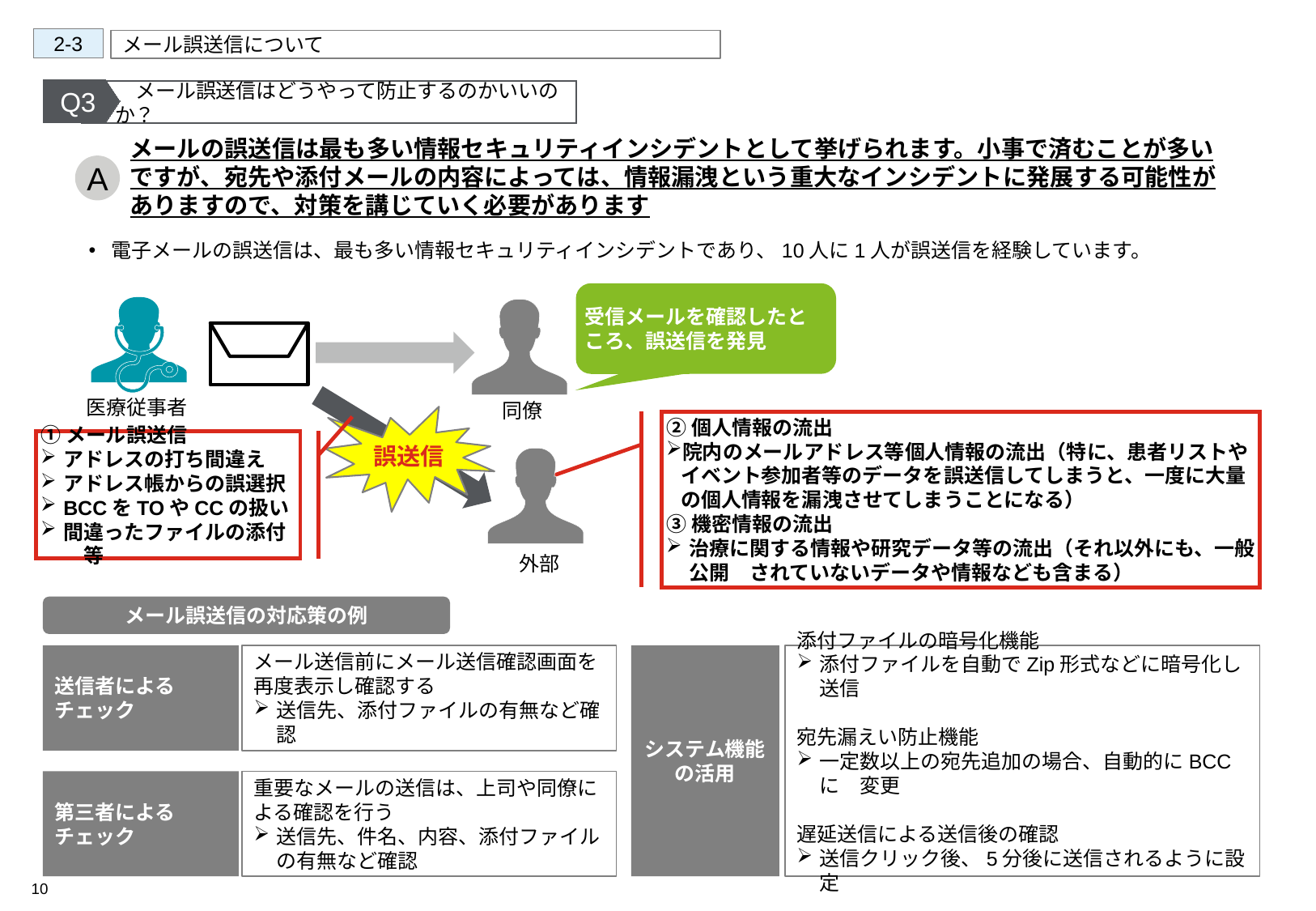

2-3
メール誤送信について
Q3
　メール誤送信はどうやって防止するのかいいのか？
メールの誤送信は最も多い情報セキュリティインシデントとして挙げられます。小事で済むことが多いですが、宛先や添付メールの内容によっては、情報漏洩という重大なインシデントに発展する可能性がありますので、対策を講じていく必要があります

A
電子メールの誤送信は、最も多い情報セキュリティインシデントであり、10人に1人が誤送信を経験しています。

受信メールを確認したところ、誤送信を発見

医療従事者
同僚
誤送信
②個人情報の流出
院内のメールアドレス等個人情報の流出（特に、患者リストやイベント参加者等のデータを誤送信してしまうと、一度に大量の個人情報を漏洩させてしまうことになる）
③機密情報の流出
治療に関する情報や研究データ等の流出（それ以外にも、一般公開　されていないデータや情報なども含まる）

①メール誤送信
アドレスの打ち間違え
アドレス帳からの誤選択
BCCをTOやCCの扱い
間違ったファイルの添付　等

外部
メール誤送信の対応策の例
添付ファイルの暗号化機能
添付ファイルを自動でZip形式などに暗号化し送信

宛先漏えい防止機能
一定数以上の宛先追加の場合、自動的にBCCに　変更

遅延送信による送信後の確認
送信クリック後、5分後に送信されるように設定
システム機能の活用
メール送信前にメール送信確認画面を再度表示し確認する
送信先、添付ファイルの有無など確認
送信者によるチェック
被害者からの訴訟
重要なメールの送信は、上司や同僚による確認を行う
送信先、件名、内容、添付ファイルの有無など確認
第三者によるチェック
10